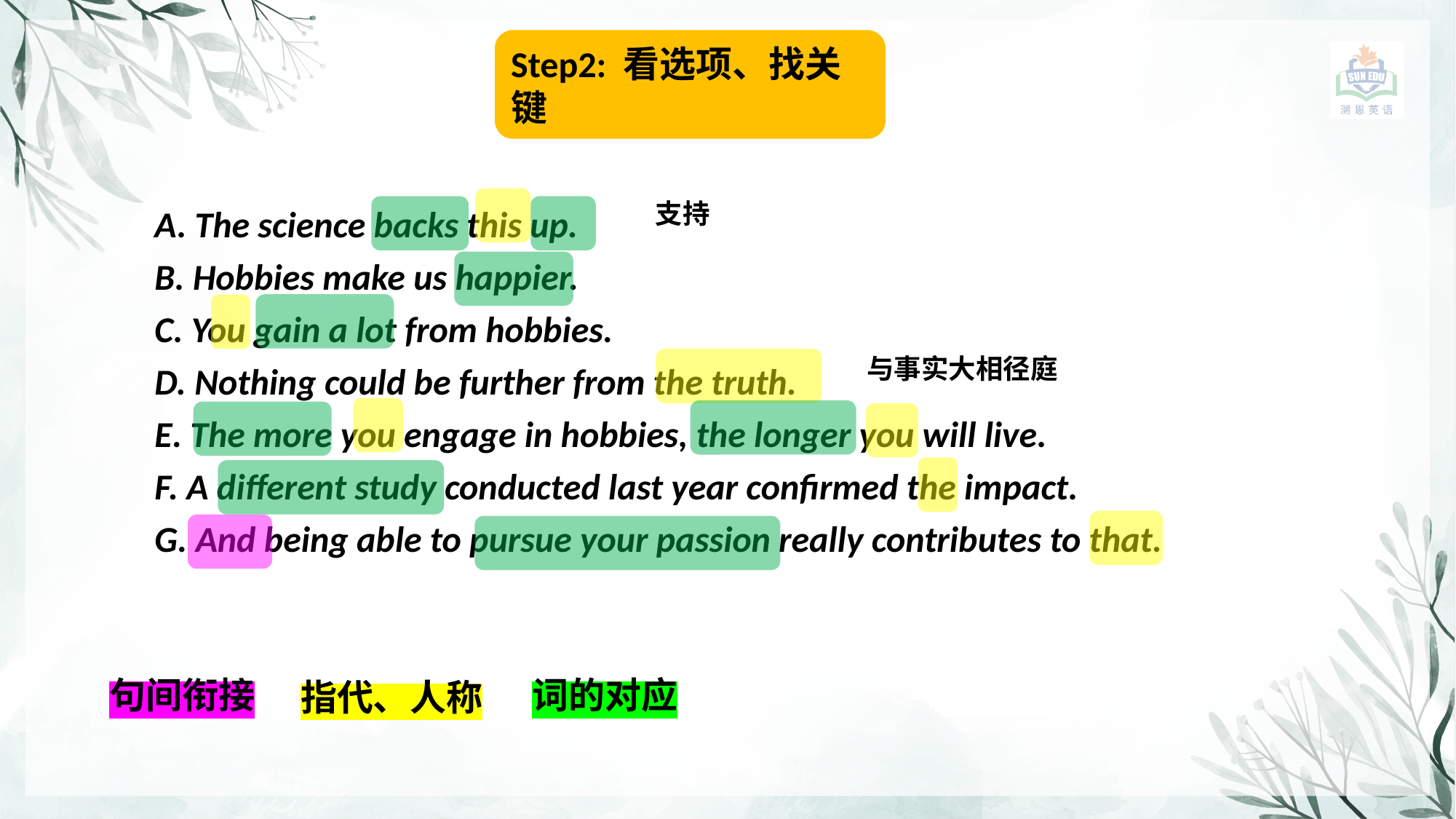

Step2: 看选项、找关键
A. The science backs this up.
B. Hobbies make us happier.
C. You gain a lot from hobbies.
D. Nothing could be further from the truth.
E. The more you engage in hobbies, the longer you will live.
F. A different study conducted last year confirmed the impact.
G. And being able to pursue your passion really contributes to that.

支持

与事实大相径庭

句间衔接
词的对应
指代、人称